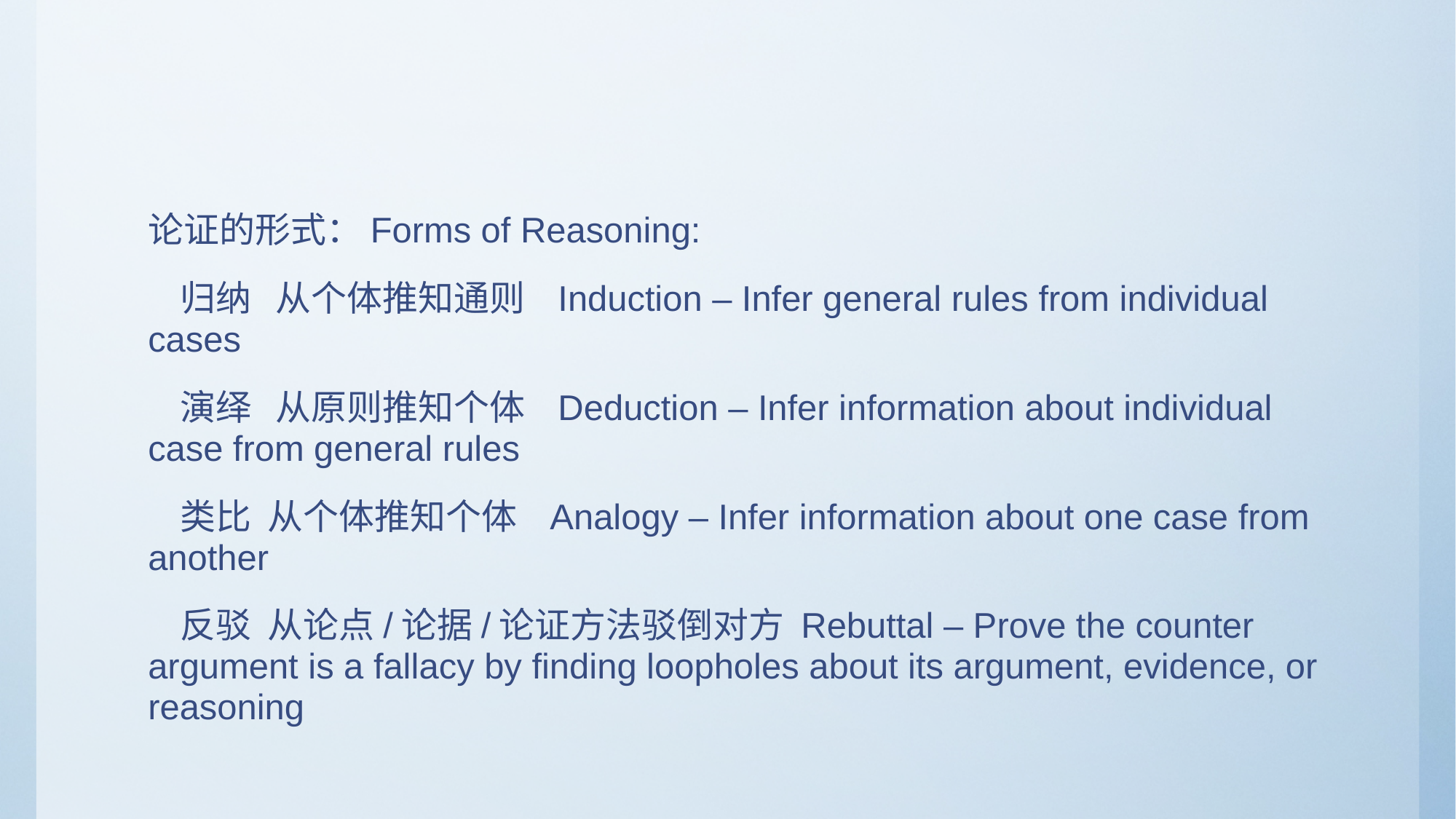

#
论证的形式：Forms of Reasoning:
   归纳   从个体推知通则   Induction – Infer general rules from individual cases
   演绎   从原则推知个体   Deduction – Infer information about individual case from general rules
   类比  从个体推知个体   Analogy – Infer information about one case from another
   反驳  从论点/论据/论证方法驳倒对方 Rebuttal – Prove the counter argument is a fallacy by finding loopholes about its argument, evidence, or reasoning